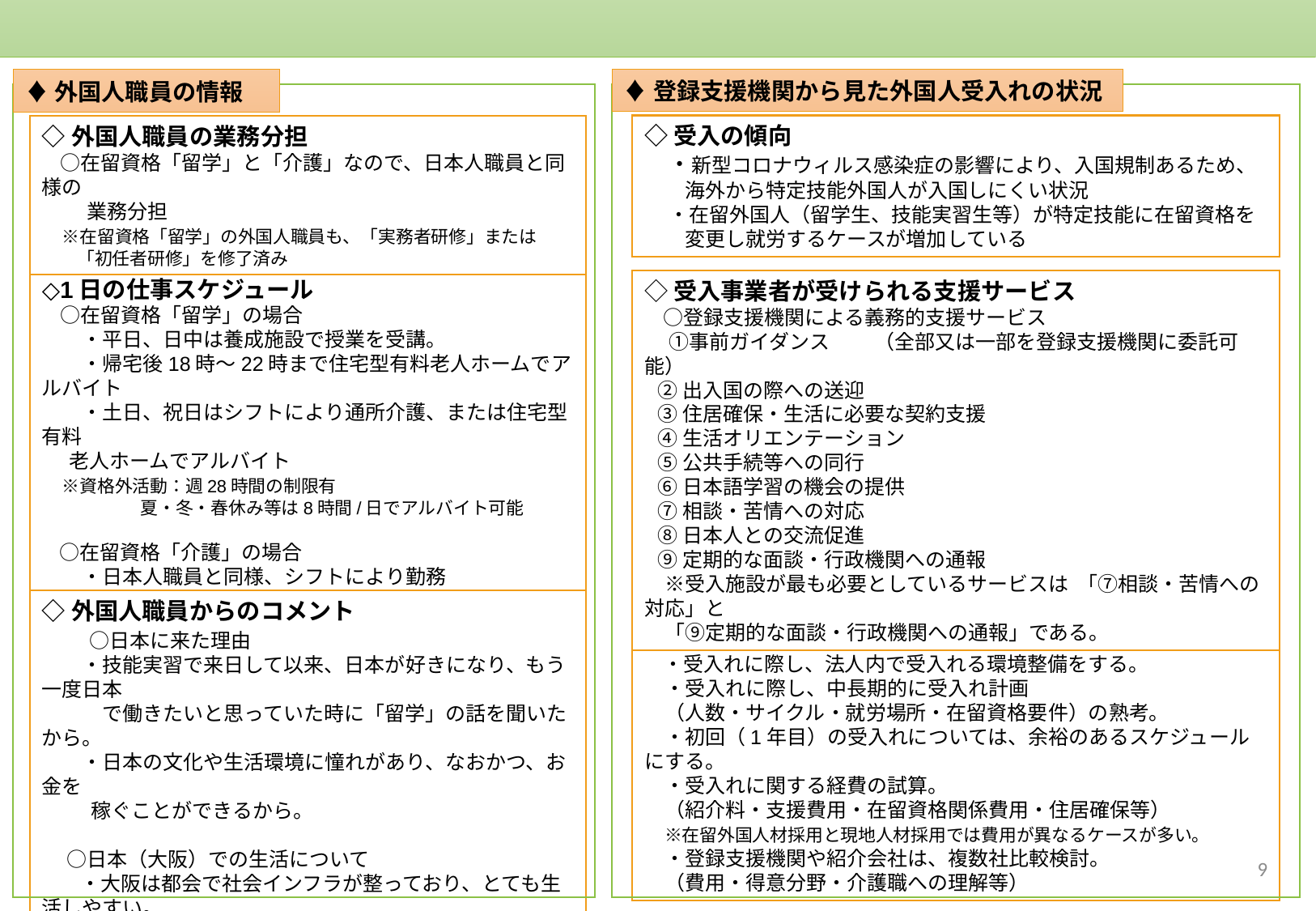

②　有限会社　ライフケアひまわり（Ｐ４）
♦登録支援機関から見た外国人受入れの状況
♦外国人職員の情報

◇受入の傾向
　・新型コロナウィルス感染症の影響により、入国規制あるため、
　　海外から特定技能外国人が入国しにくい状況
　 ・在留外国人（留学生、技能実習生等）が特定技能に在留資格を
　　変更し就労するケースが増加している
◇外国人職員の業務分担
　○在留資格「留学」と「介護」なので、日本人職員と同様の
　　 業務分担
　※在留資格「留学」の外国人職員も、「実務者研修」または
　　「初任者研修」を修了済み
◇1日の仕事スケジュール
　○在留資格「留学」の場合
　　・平日、日中は養成施設で授業を受講。
　　・帰宅後18時～22時まで住宅型有料老人ホームでアルバイト
　　・土日、祝日はシフトにより通所介護、または住宅型有料
     老人ホームでアルバイト
　※資格外活動：週28時間の制限有
                    　夏・冬・春休み等は8時間/日でアルバイト可能

　○在留資格「介護」の場合
　　・日本人職員と同様、シフトにより勤務
　　（就労に関する制限はなし）
◇受入事業者が受けられる支援サービス
　○登録支援機関による義務的支援サービス
　 ①事前ガイダンス          （全部又は一部を登録支援機関に委託可能）
   ②出入国の際への送迎
   ③住居確保・生活に必要な契約支援
   ④生活オリエンテーション
   ⑤公共手続等への同行
   ⑥日本語学習の機会の提供
   ⑦相談・苦情への対応
   ⑧日本人との交流促進
   ⑨定期的な面談・行政機関への通報
　※受入施設が最も必要としているサービスは  「⑦相談・苦情への対応」と
　「⑨定期的な面談・行政機関への通報」である。
◇外国人職員からのコメント
　　○日本に来た理由
　　・技能実習で来日して以来、日本が好きになり、もう一度日本
　　　で働きたいと思っていた時に「留学」の話を聞いたから。
　　・日本の文化や生活環境に憧れがあり、なおかつ、お金を
　　  稼ぐことができるから。

　 ○日本（大阪）での生活について
 　  ・大阪は都会で社会インフラが整っており、とても生活しやすい。
　　 ・大阪は、同じ国の友達が沢山いるので、寂しくなることなく
　　　生活ができている。
◇受入れに関する注意点
　・受入れに際し、法人内で受入れる環境整備をする。
　・受入れに際し、中長期的に受入れ計画
　（人数・サイクル・就労場所・在留資格要件）の熟考。
　・初回（1年目）の受入れについては、余裕のあるスケジュールにする。
　・受入れに関する経費の試算。
　（紹介料・支援費用・在留資格関係費用・住居確保等）
　※在留外国人材採用と現地人材採用では費用が異なるケースが多い。
　・登録支援機関や紹介会社は、複数社比較検討。
　（費用・得意分野・介護職への理解等）
9